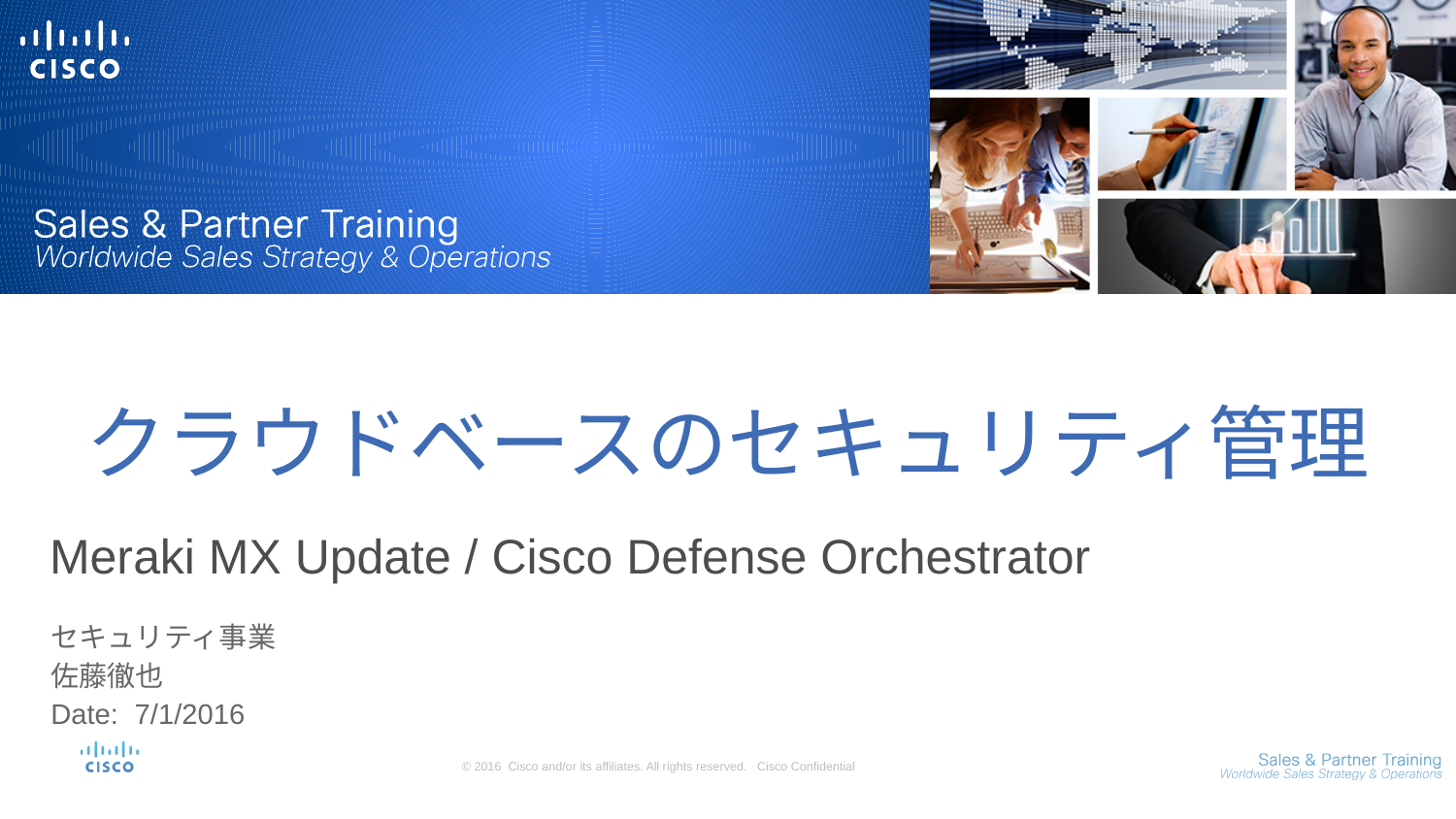

# クラウドベースのセキュリティ管理
Meraki MX Update / Cisco Defense Orchestrator
セキュリティ事業
佐藤徹也
Date:  7/1/2016